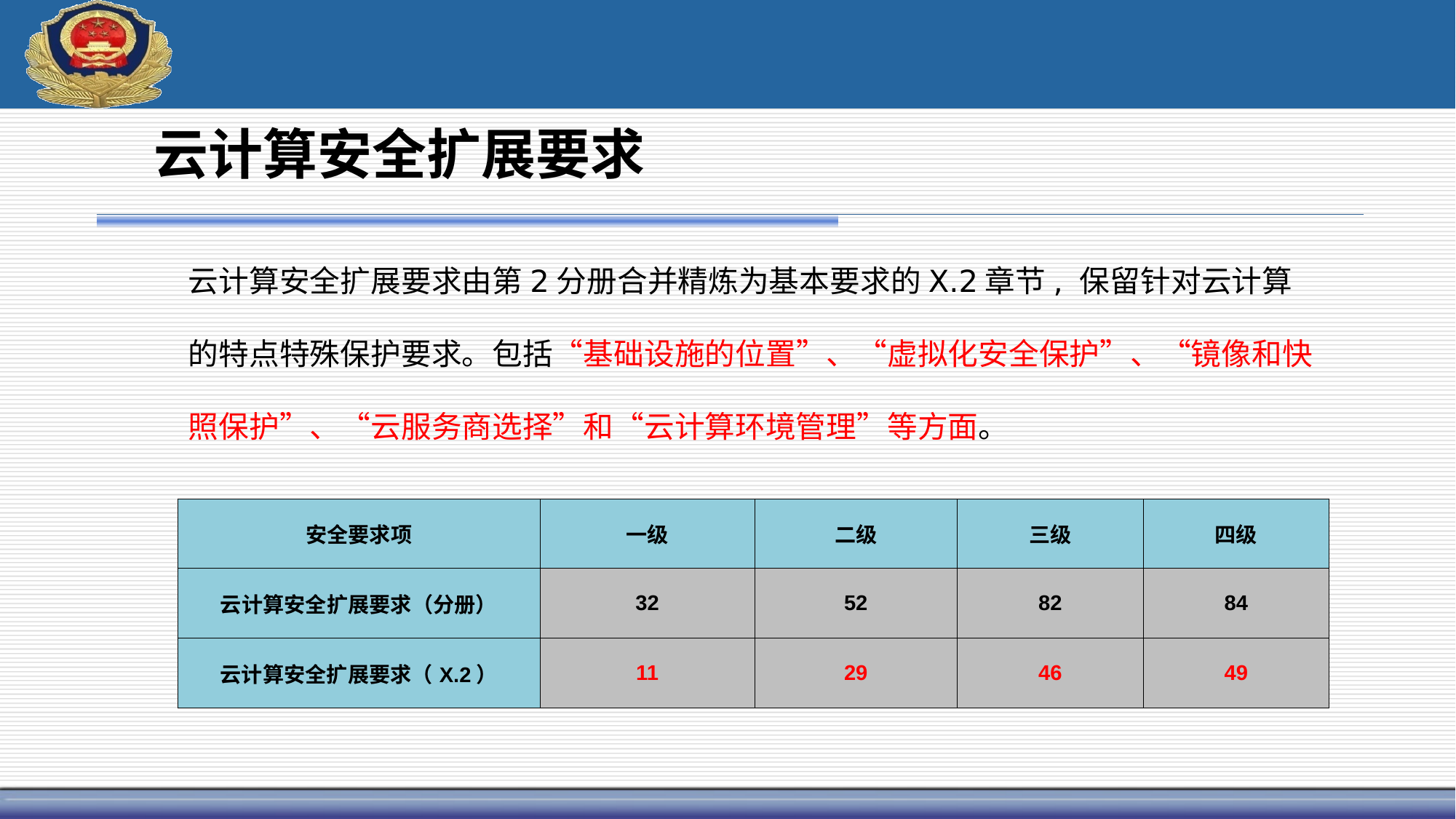

云计算安全扩展要求
云计算安全扩展要求由第2分册合并精炼为基本要求的X.2章节, 保留针对云计算的特点特殊保护要求。包括“基础设施的位置”、“虚拟化安全保护”、“镜像和快照保护”、“云服务商选择”和“云计算环境管理”等方面。

| 安全要求项 | 一级 | 二级 | 三级 | 四级 |
| --- | --- | --- | --- | --- |
| 云计算安全扩展要求（分册） | 32 | 52 | 82 | 84 |
| 云计算安全扩展要求（X.2） | 11 | 29 | 46 | 49 |
74